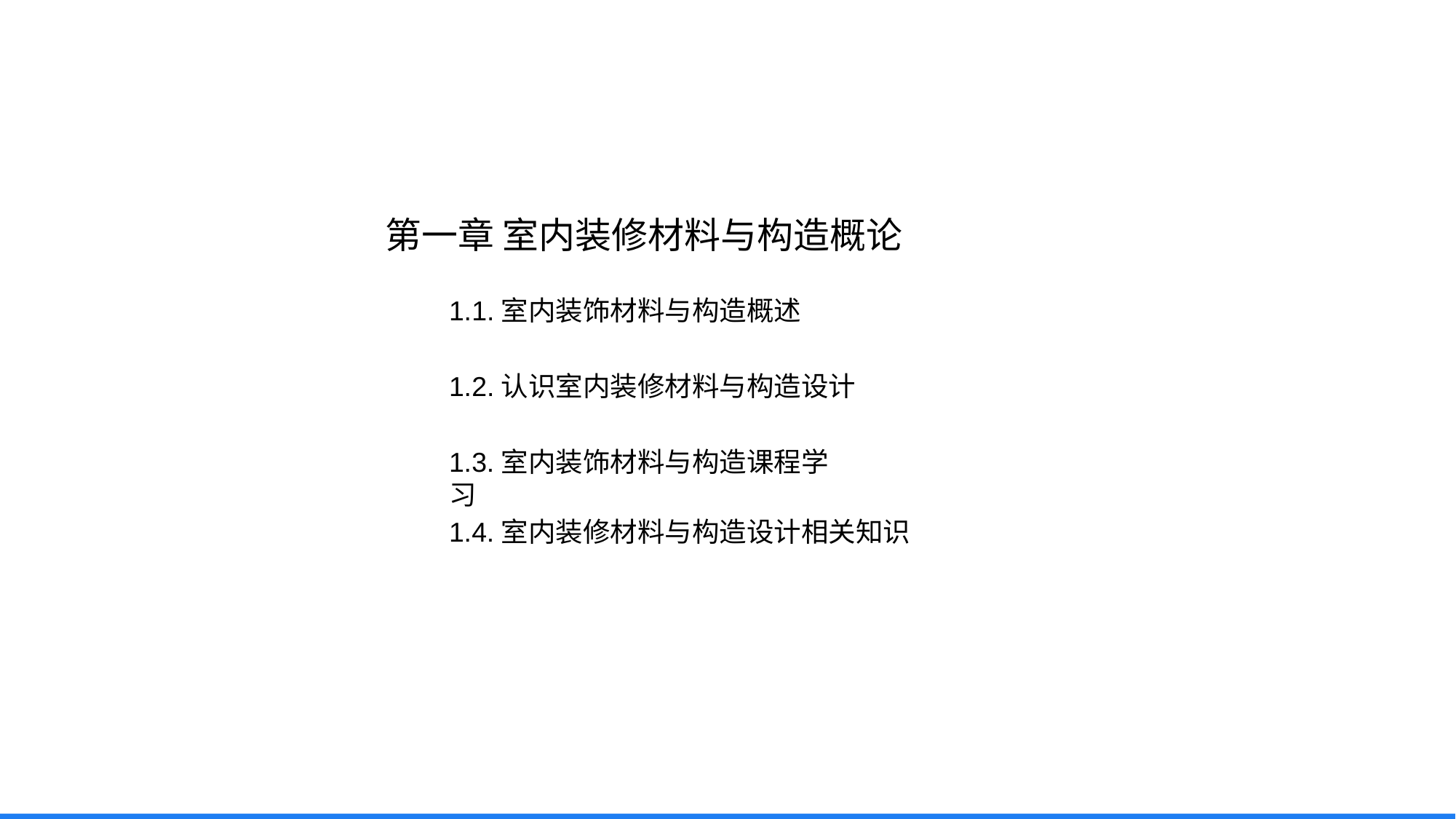

第一章 室内装修材料与构造概论
1.1.室内装饰材料与构造概述
1.2.认识室内装修材料与构造设计
1.3.室内装饰材料与构造课程学习
1.4.室内装修材料与构造设计相关知识